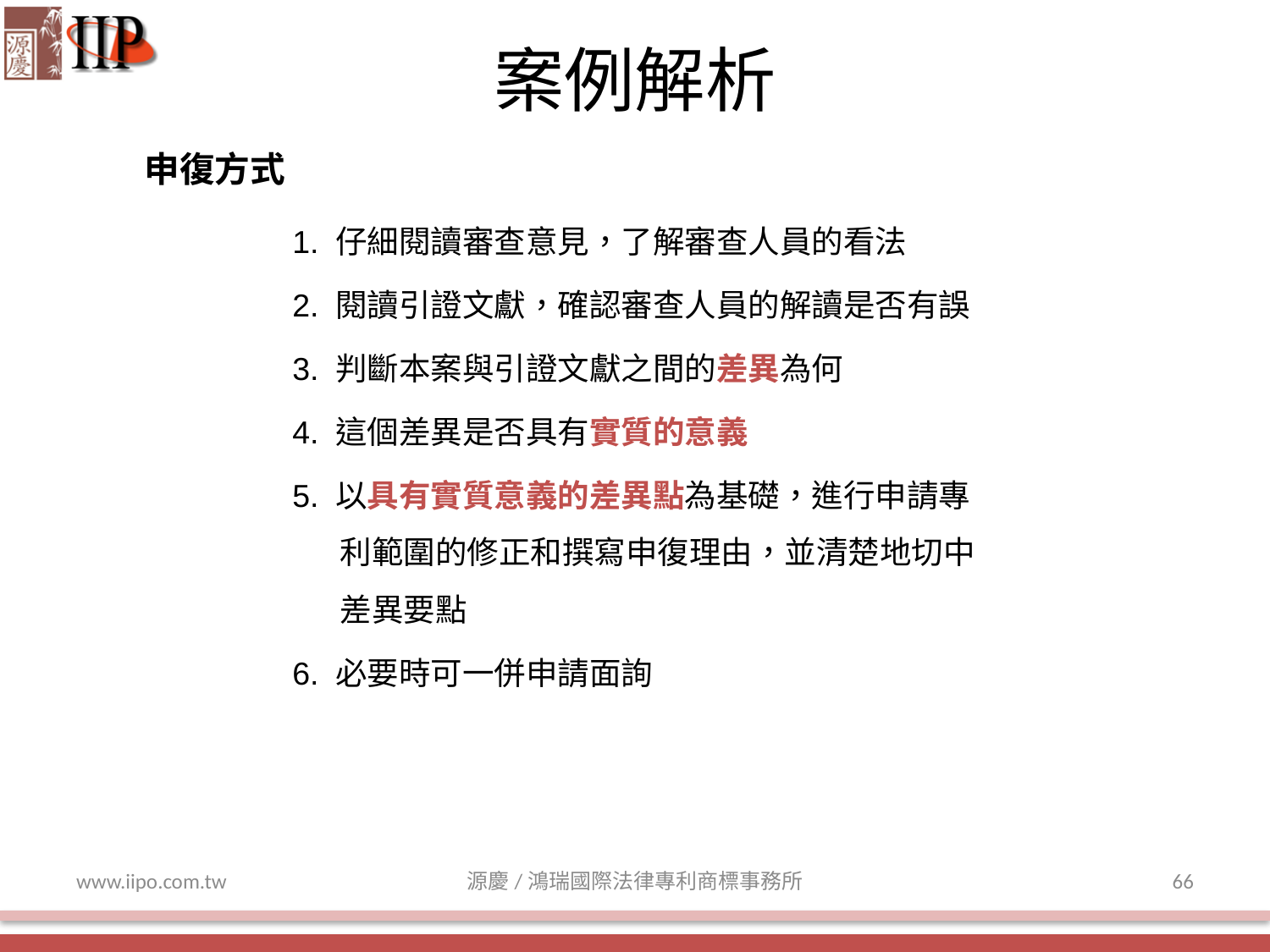

案例解析
申復方式
1. 仔細閱讀審查意見，了解審查人員的看法
2. 閱讀引證文獻，確認審查人員的解讀是否有誤
3. 判斷本案與引證文獻之間的差異為何
4. 這個差異是否具有實質的意義
5. 以具有實質意義的差異點為基礎，進行申請專利範圍的修正和撰寫申復理由，並清楚地切中差異要點
6. 必要時可一併申請面詢
www.iipo.com.tw
源慶/鴻瑞國際法律專利商標事務所
66